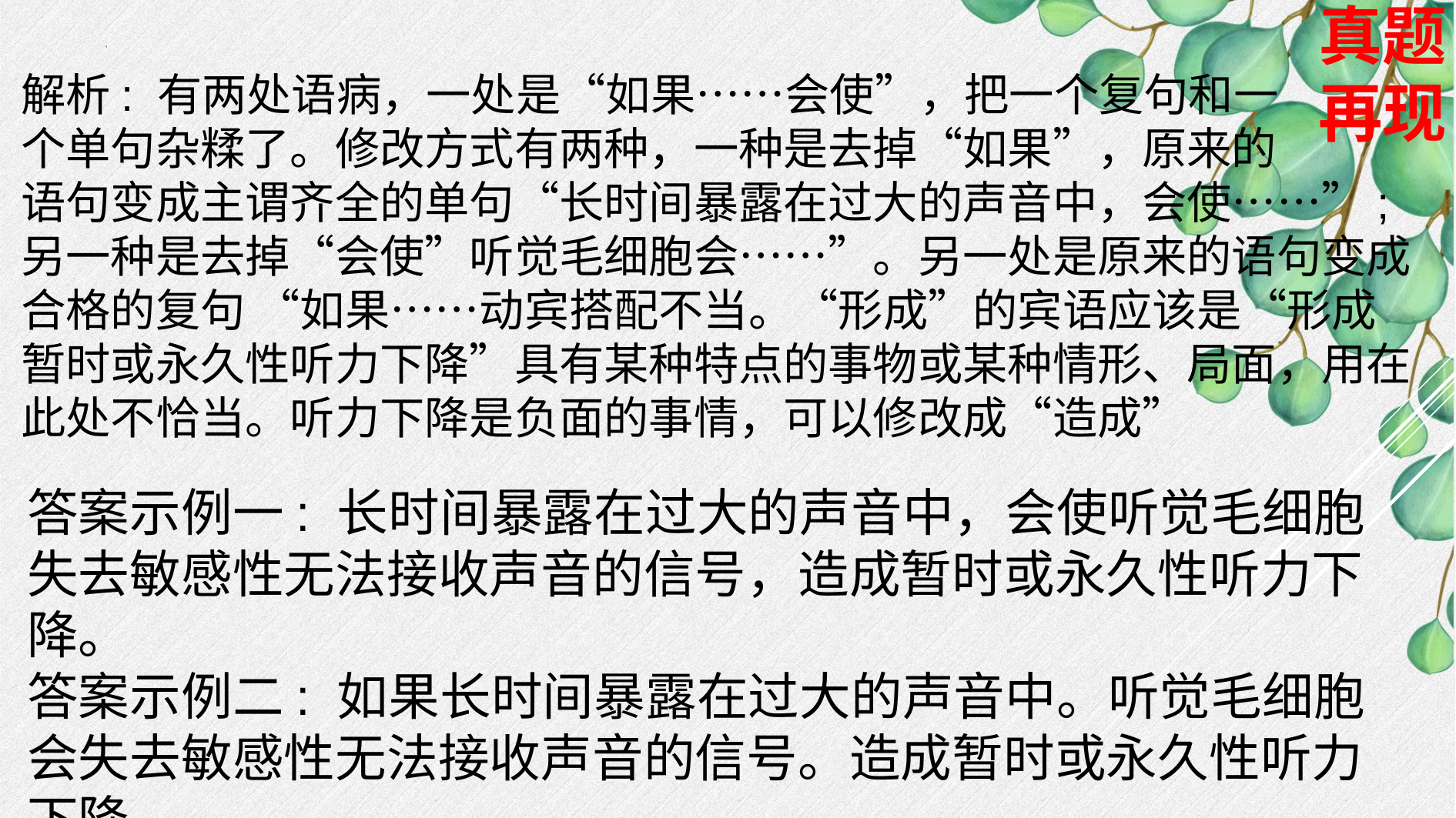

真题再现
解析: 有两处语病，一处是“如果……会使”，把一个复句和一
个单句杂糅了。修改方式有两种，一种是去掉“如果”，原来的
语句变成主谓齐全的单句“长时间暴露在过大的声音中，会使……”;另一种是去掉“会使”听觉毛细胞会……”。另一处是原来的语句变成合格的复句 “如果……动宾搭配不当。“形成”的宾语应该是“形成暂时或永久性听力下降”具有某种特点的事物或某种情形、局面，用在此处不恰当。听力下降是负面的事情，可以修改成“造成”
答案示例一: 长时间暴露在过大的声音中，会使听觉毛细胞失去敏感性无法接收声音的信号，造成暂时或永久性听力下降。
答案示例二: 如果长时间暴露在过大的声音中。听觉毛细胞会失去敏感性无法接收声音的信号。造成暂时或永久性听力下降。